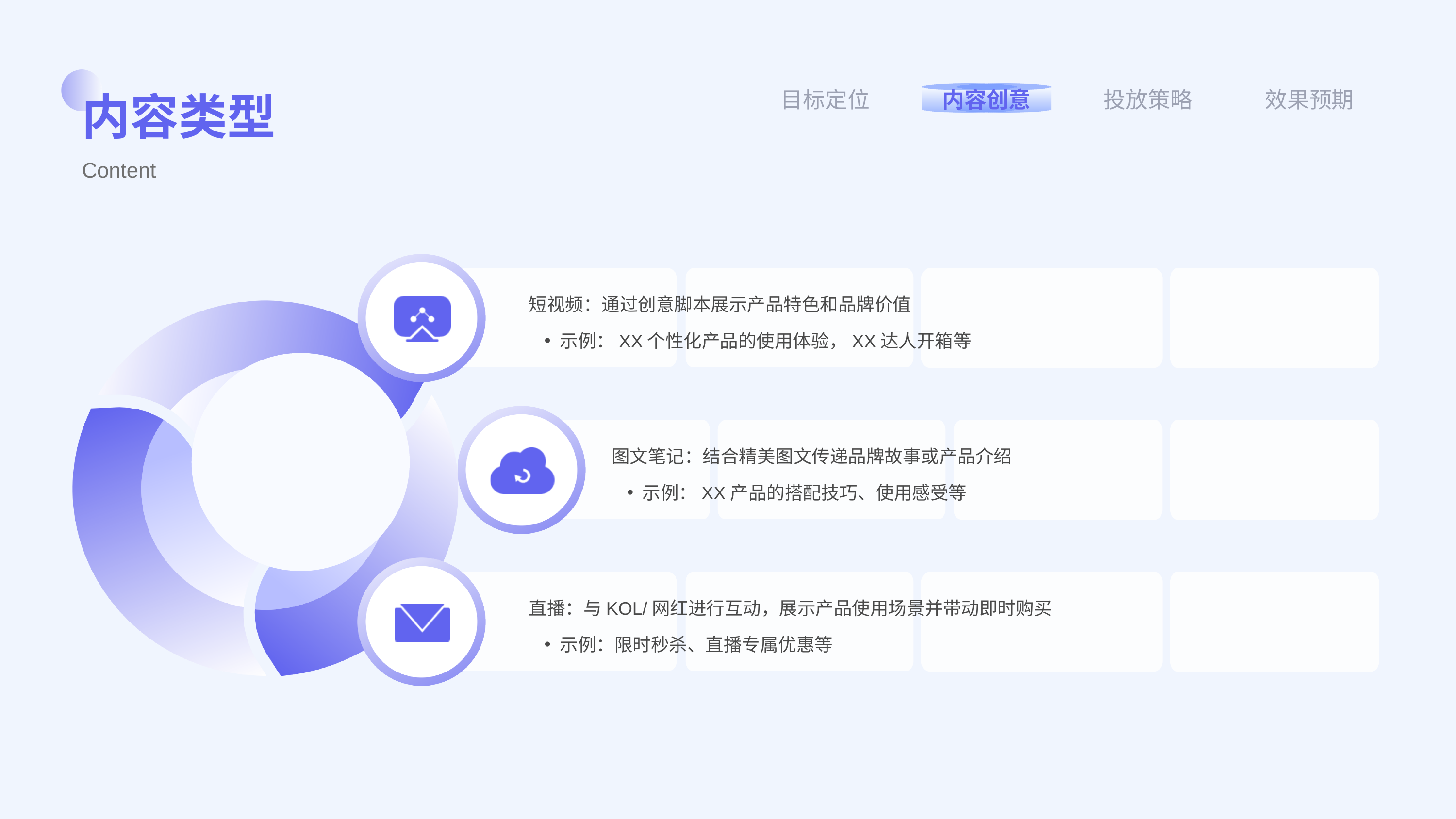

内容类型
Content
目标定位
内容创意
投放策略
效果预期

短视频：通过创意脚本展示产品特色和品牌价值
示例：XX个性化产品的使用体验，XX达人开箱等

图文笔记：结合精美图文传递品牌故事或产品介绍
示例：XX产品的搭配技巧、使用感受等

直播：与KOL/网红进行互动，展示产品使用场景并带动即时购买
示例：限时秒杀、直播专属优惠等